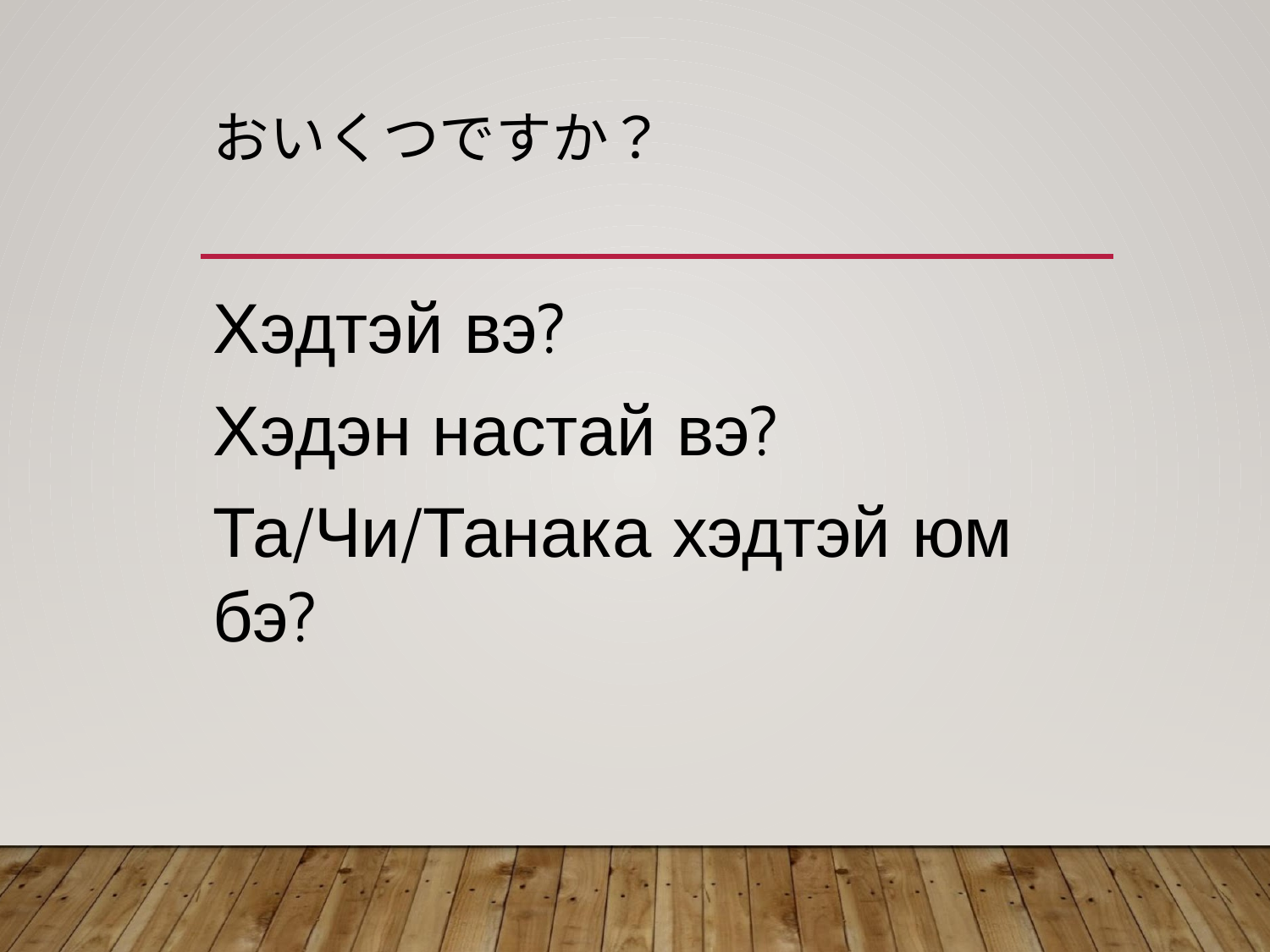

# おいくつですか？
Хэдтэй вэ?
Хэдэн настай вэ?
Та/Чи/Танака хэдтэй юм бэ?